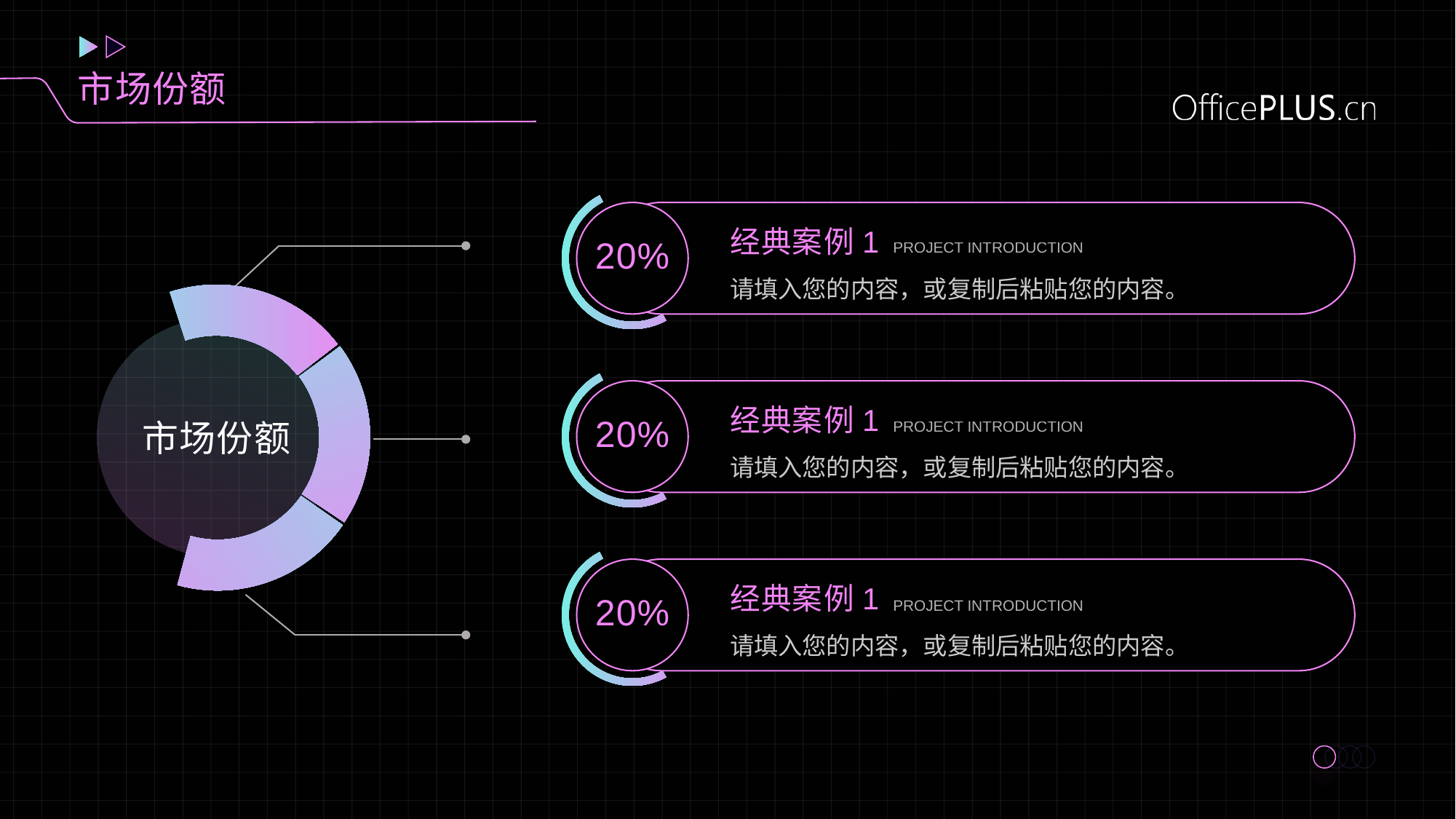

市场份额

20%

经典案例1
PROJECT INTRODUCTION
请填入您的内容，或复制后粘贴您的内容。

20%

经典案例1
市场份额
PROJECT INTRODUCTION
请填入您的内容，或复制后粘贴您的内容。

20%

经典案例1
PROJECT INTRODUCTION
请填入您的内容，或复制后粘贴您的内容。